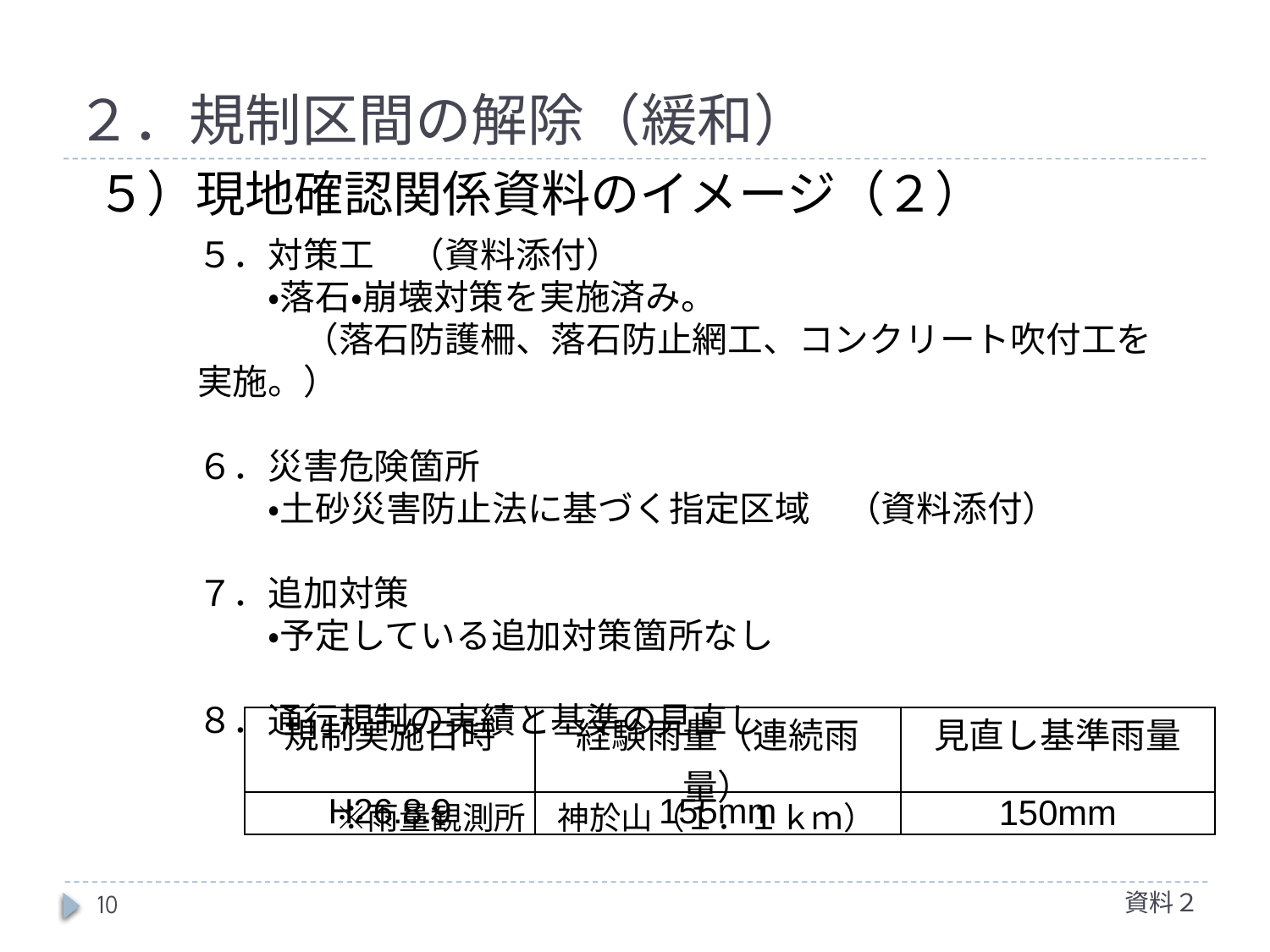

# ２．規制区間の解除（緩和）
５）現地確認関係資料のイメージ（２）
５．対策工　（資料添付）
　　・落石・崩壊対策を実施済み。
　　　（落石防護柵、落石防止網工、コンクリート吹付工を実施。）

６．災害危険箇所
　　・土砂災害防止法に基づく指定区域　（資料添付）

７．追加対策
　　・予定している追加対策箇所なし

８．通行規制の実績と基準の見直し
| 規制実施日時 | 経験雨量（連続雨量） | 見直し基準雨量 |
| --- | --- | --- |
| H26.8.9 | 155mm | 150mm |
　　　※雨量観測所　神於山（１．１ｋｍ）
資料２
10